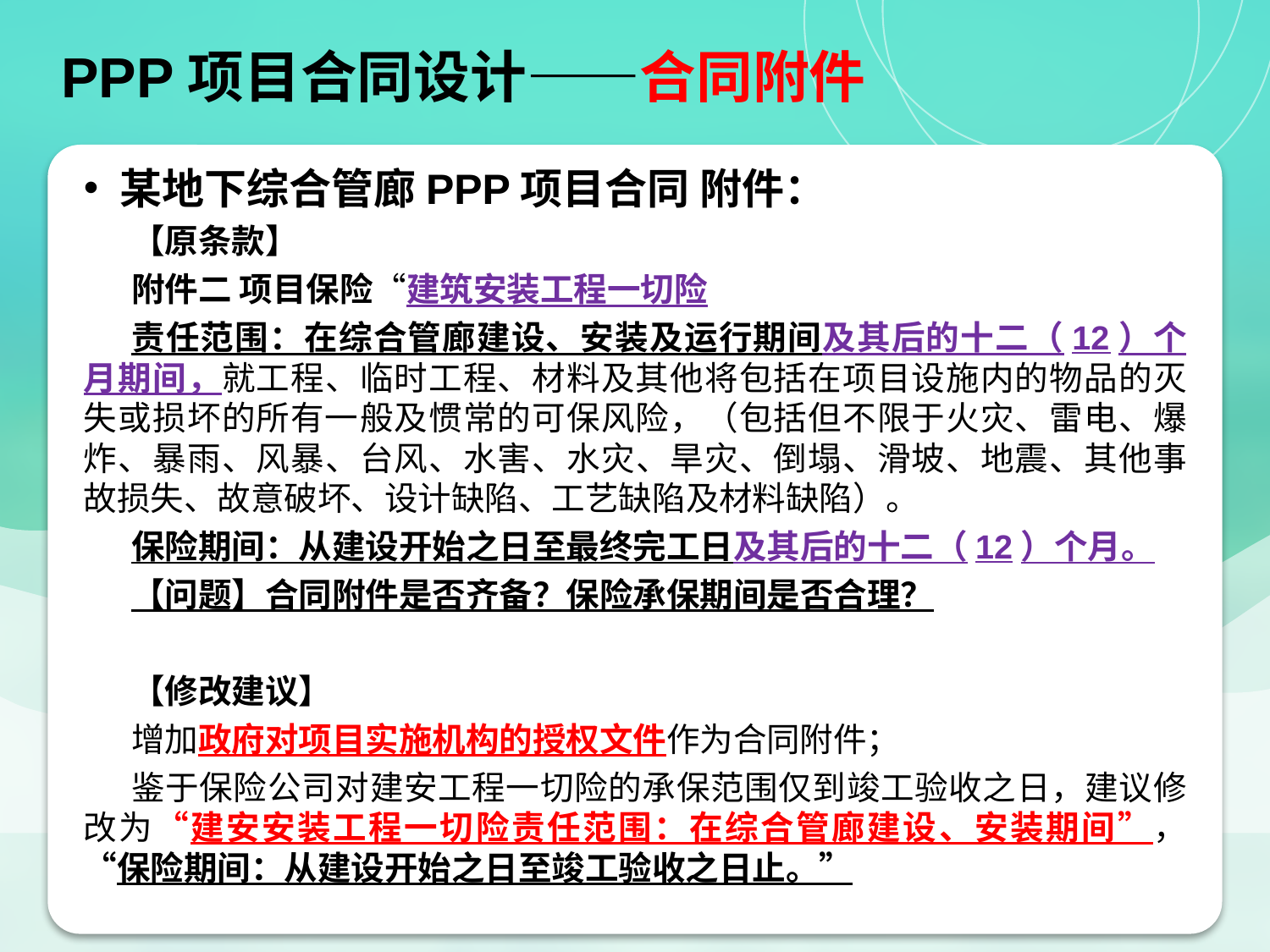

PPP项目合同设计——合同附件
【小结】PPP项目核心法律关系：项目合同
某地下综合管廊PPP项目合同 附件：
【原条款】
附件二 项目保险“建筑安装工程一切险
责任范围：在综合管廊建设、安装及运行期间及其后的十二（12）个月期间，就工程、临时工程、材料及其他将包括在项目设施内的物品的灭失或损坏的所有一般及惯常的可保风险，（包括但不限于火灾、雷电、爆炸、暴雨、风暴、台风、水害、水灾、旱灾、倒塌、滑坡、地震、其他事故损失、故意破坏、设计缺陷、工艺缺陷及材料缺陷）。
保险期间：从建设开始之日至最终完工日及其后的十二（12）个月。
【问题】合同附件是否齐备？保险承保期间是否合理？

【修改建议】
增加政府对项目实施机构的授权文件作为合同附件；
鉴于保险公司对建安工程一切险的承保范围仅到竣工验收之日，建议修改为“建安安装工程一切险责任范围：在综合管廊建设、安装期间”，“保险期间：从建设开始之日至竣工验收之日止。”

102